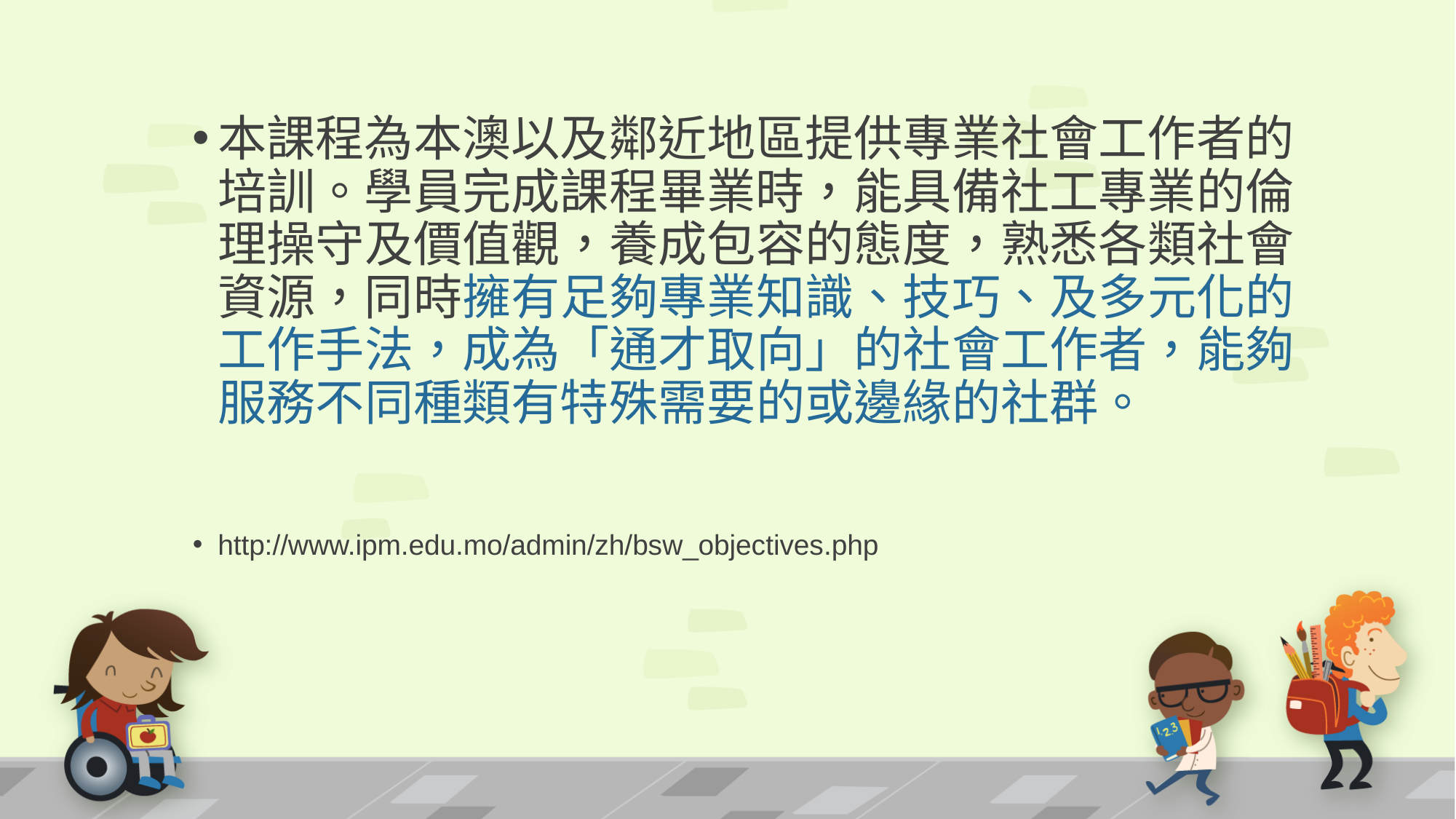

#
本課程為本澳以及鄰近地區提供專業社會工作者的培訓。學員完成課程畢業時，能具備社工專業的倫理操守及價值觀，養成包容的態度，熟悉各類社會資源，同時擁有足夠專業知識、技巧、及多元化的工作手法，成為「通才取向」的社會工作者，能夠服務不同種類有特殊需要的或邊緣的社群。

http://www.ipm.edu.mo/admin/zh/bsw_objectives.php